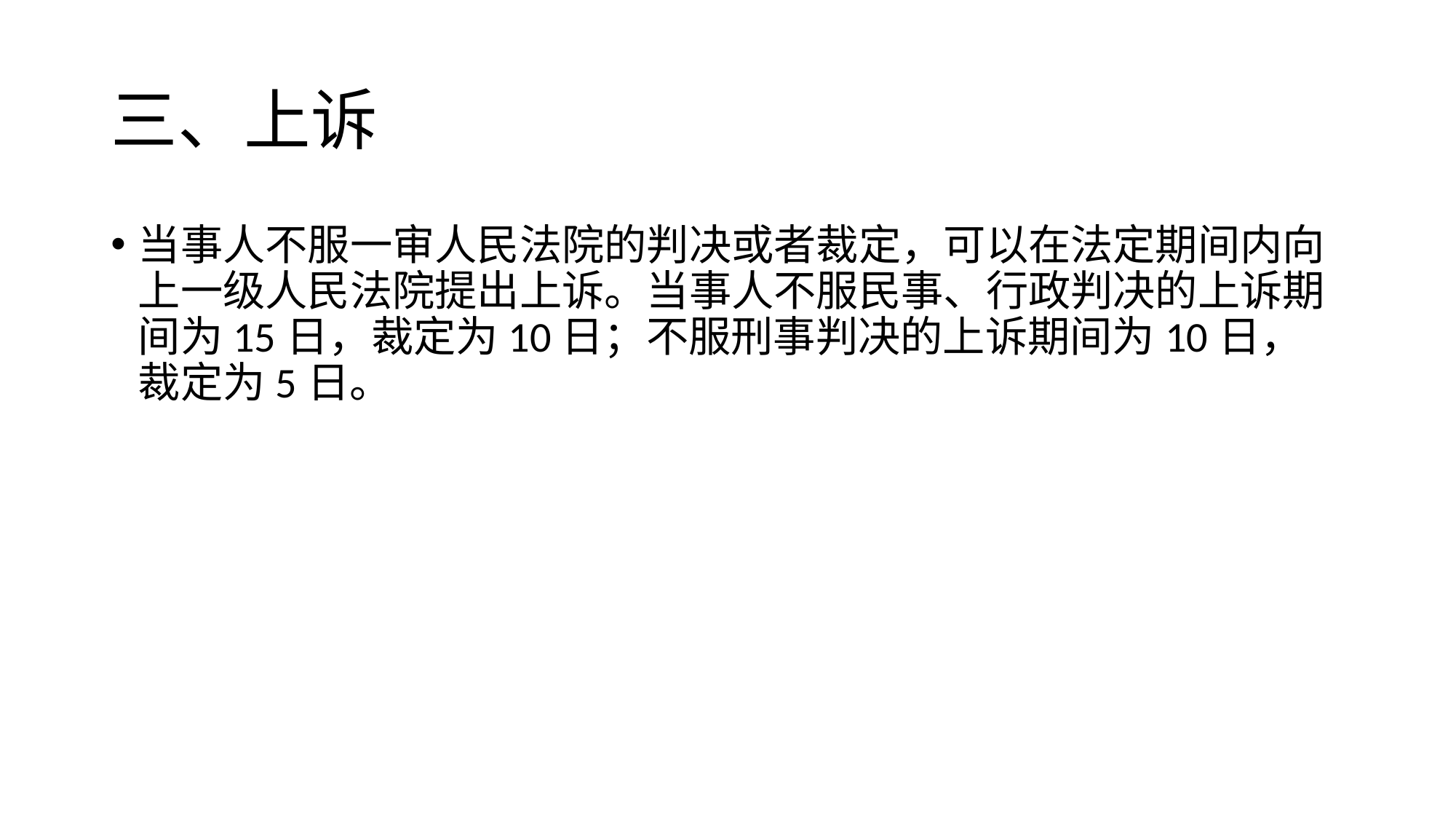

# 三、上诉
当事人不服一审人民法院的判决或者裁定，可以在法定期间内向上一级人民法院提出上诉。当事人不服民事、行政判决的上诉期间为15日，裁定为10日；不服刑事判决的上诉期间为10日，裁定为5日。